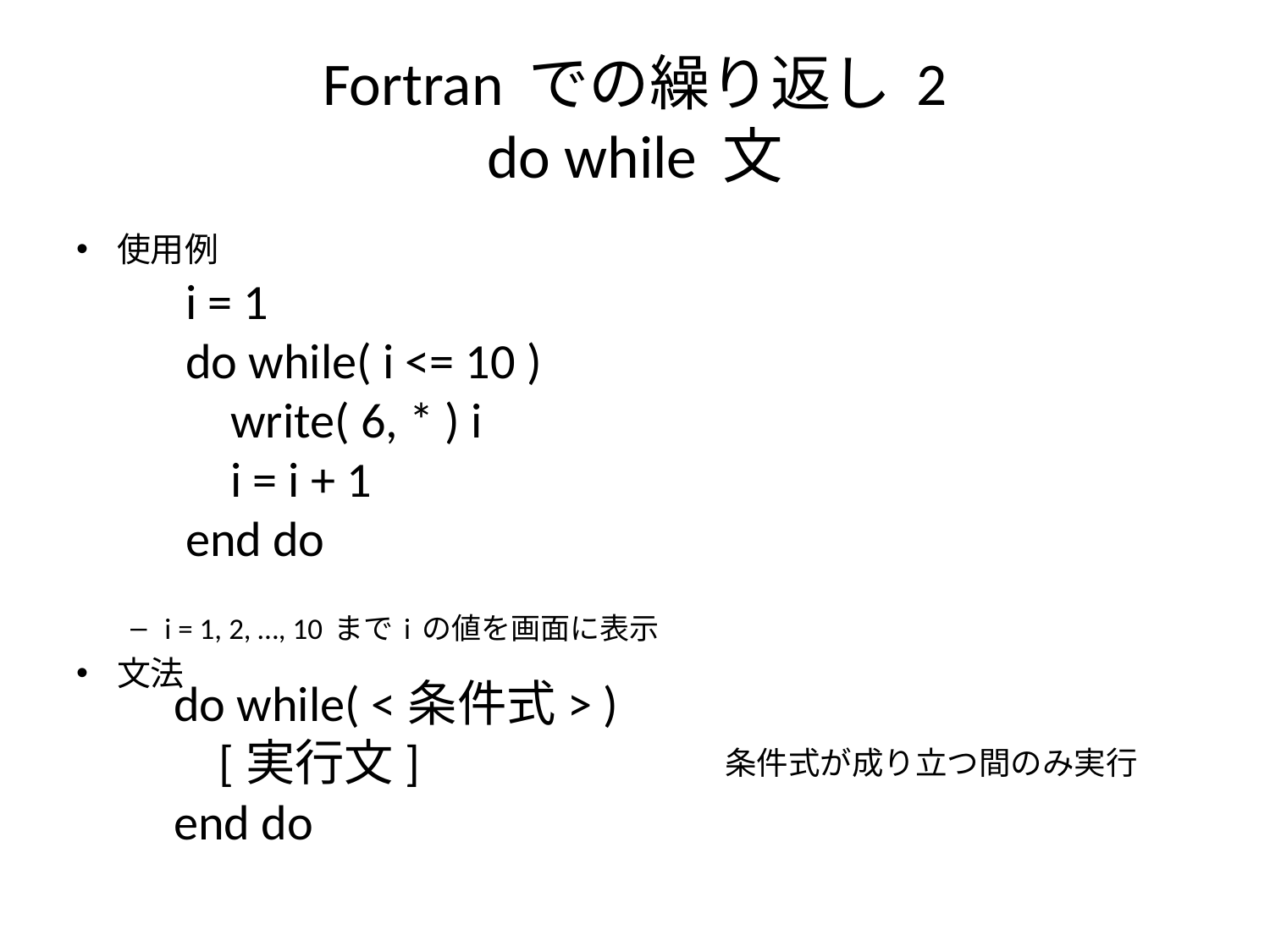

# Fortran での繰り返し 2 do while 文
使用例

i = 1, 2, …, 10 まで i の値を画面に表示
文法

i = 1
do while( i <= 10 )
    write( 6, * ) i
    i = i + 1
end do
do while( <条件式> )
    [実行文]
end do
条件式が成り立つ間のみ実行